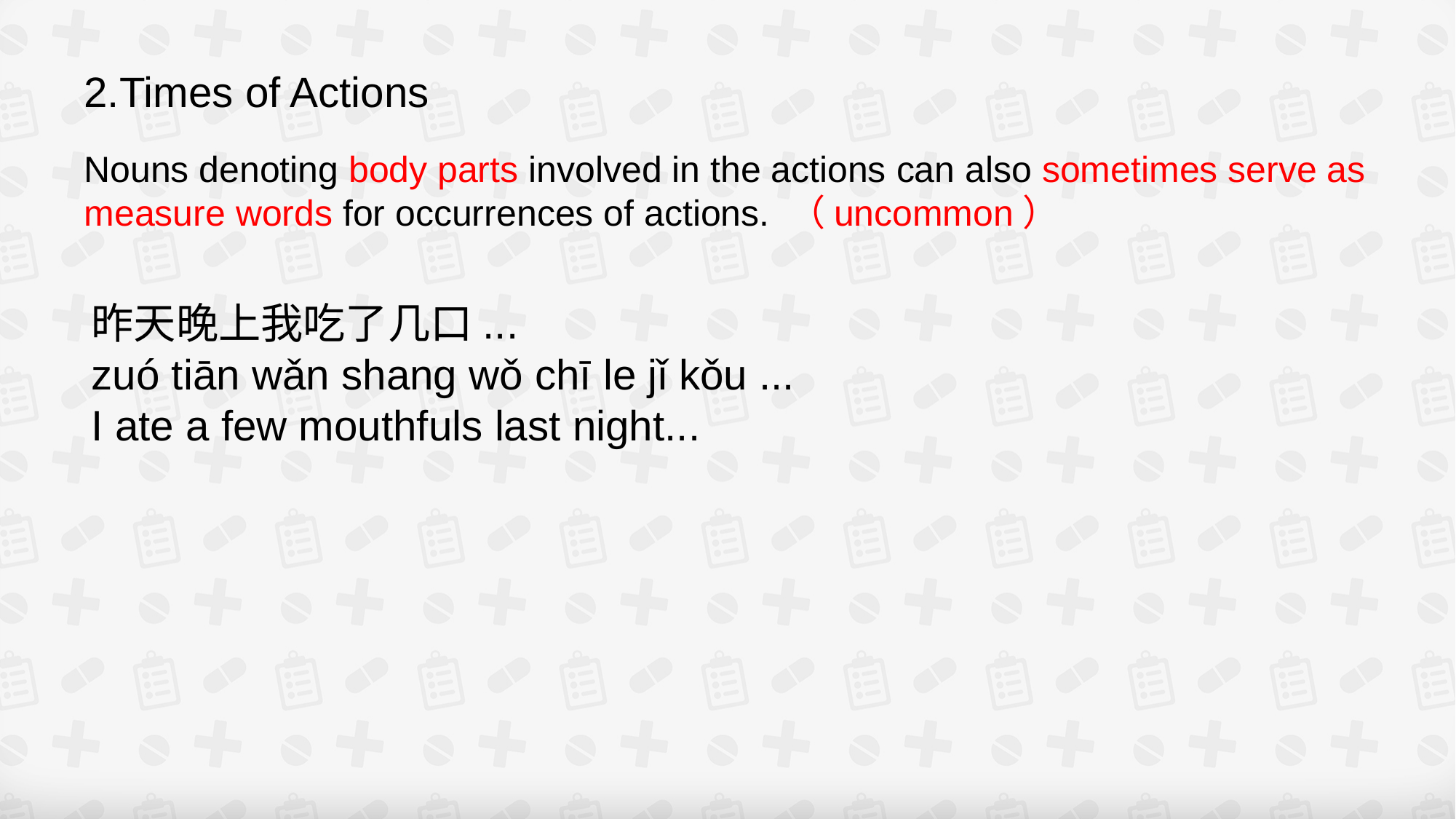

2.Times of Actions
Nouns denoting body parts involved in the actions can also sometimes serve as measure words for occurrences of actions. （uncommon）
昨天晚上我吃了几口...
zuó tiān wǎn shang wǒ chī le jǐ kǒu ...
I ate a few mouthfuls last night...